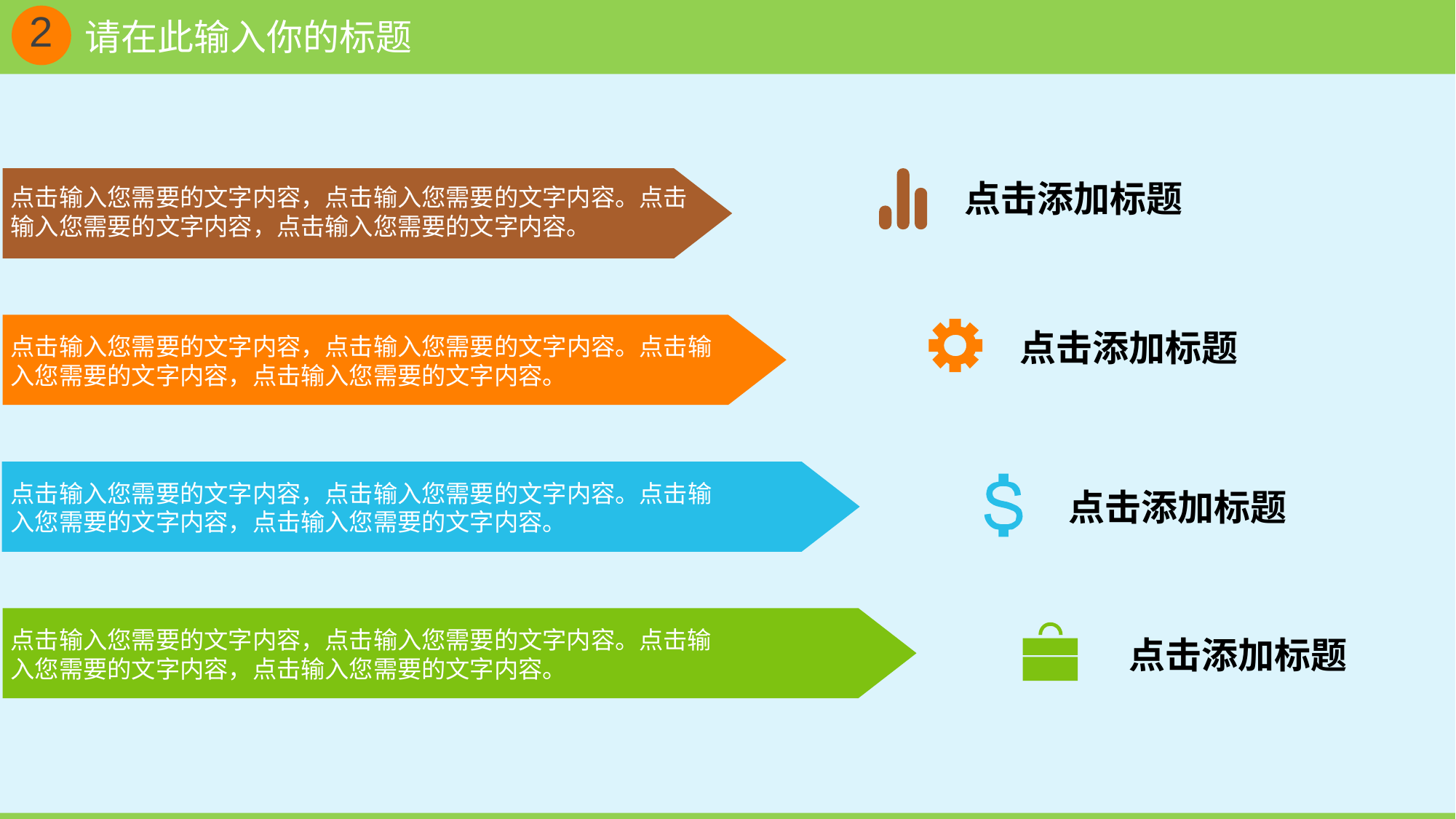

2

请在此输入你的标题

点击添加标题
点击输入您需要的文字内容，点击输入您需要的文字内容。点击输入您需要的文字内容，点击输入您需要的文字内容。

点击添加标题
点击输入您需要的文字内容，点击输入您需要的文字内容。点击输入您需要的文字内容，点击输入您需要的文字内容。

点击输入您需要的文字内容，点击输入您需要的文字内容。点击输入您需要的文字内容，点击输入您需要的文字内容。

点击添加标题

点击输入您需要的文字内容，点击输入您需要的文字内容。点击输入您需要的文字内容，点击输入您需要的文字内容。

点击添加标题